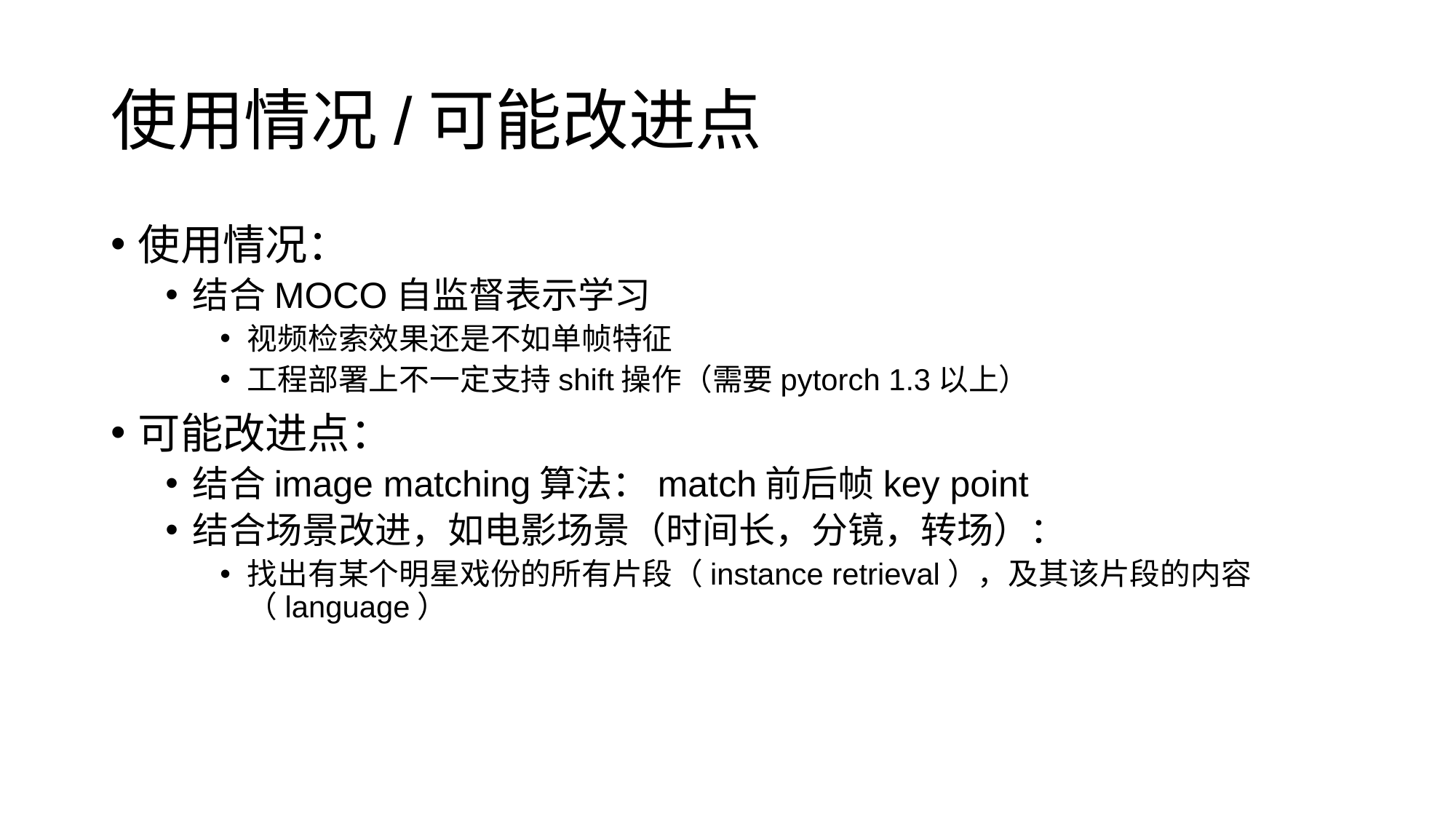

# 使用情况/可能改进点
使用情况：
结合MOCO自监督表示学习
视频检索效果还是不如单帧特征
工程部署上不一定支持shift操作（需要pytorch 1.3以上）
可能改进点：
结合image matching算法：match前后帧key point
结合场景改进，如电影场景（时间长，分镜，转场）：
找出有某个明星戏份的所有片段（instance retrieval），及其该片段的内容（language）